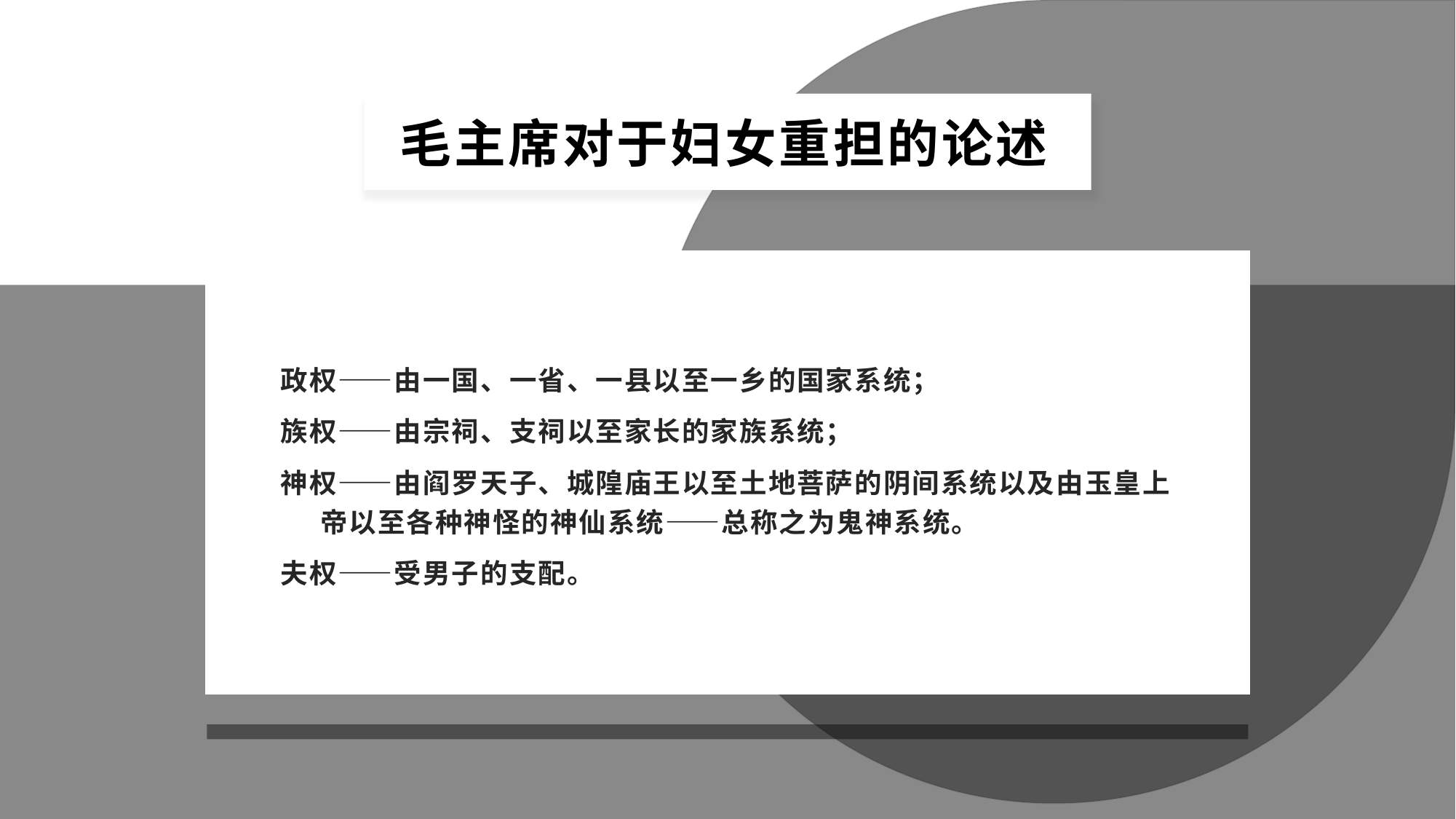

毛主席对于妇女重担的论述

政权——由一国、一省、一县以至一乡的国家系统；
族权——由宗祠、支祠以至家长的家族系统；
神权——由阎罗天子、城隍庙王以至土地菩萨的阴间系统以及由玉皇上帝以至各种神怪的神仙系统——总称之为鬼神系统。
夫权——受男子的支配。